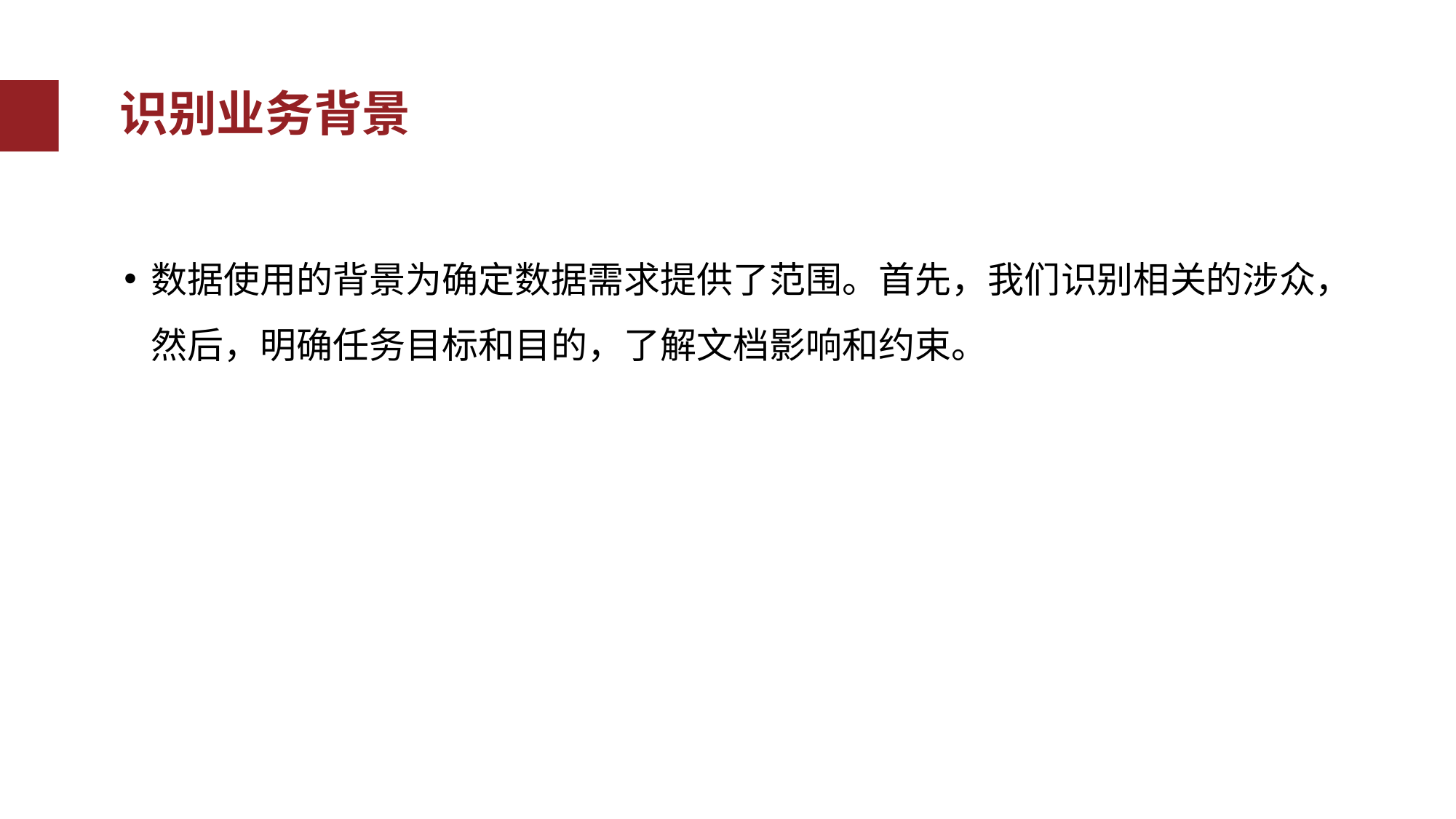

识别业务背景

数据使用的背景为确定数据需求提供了范围。首先，我们识别相关的涉众，然后，明确任务目标和目的，了解文档影响和约束。